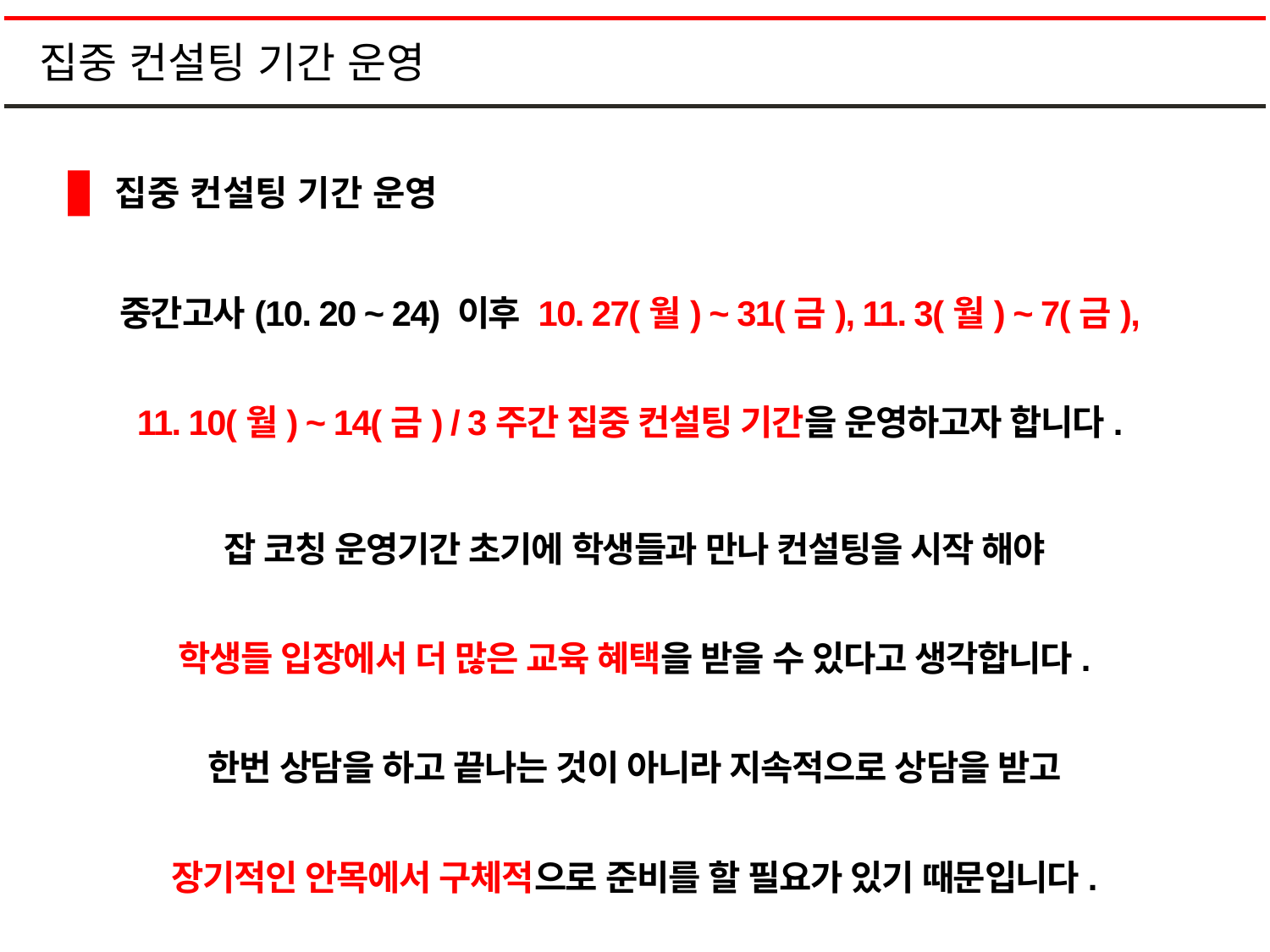

집중 컨설팅 기간 운영
집중 컨설팅 기간 운영

중간고사(10. 20 ~ 24) 이후 10. 27(월) ~ 31(금), 11. 3(월) ~ 7(금),

11. 10(월) ~ 14(금) / 3주간 집중 컨설팅 기간을 운영하고자 합니다.
잡 코칭 운영기간 초기에 학생들과 만나 컨설팅을 시작 해야

학생들 입장에서 더 많은 교육 혜택을 받을 수 있다고 생각합니다.

한번 상담을 하고 끝나는 것이 아니라 지속적으로 상담을 받고

장기적인 안목에서 구체적으로 준비를 할 필요가 있기 때문입니다.